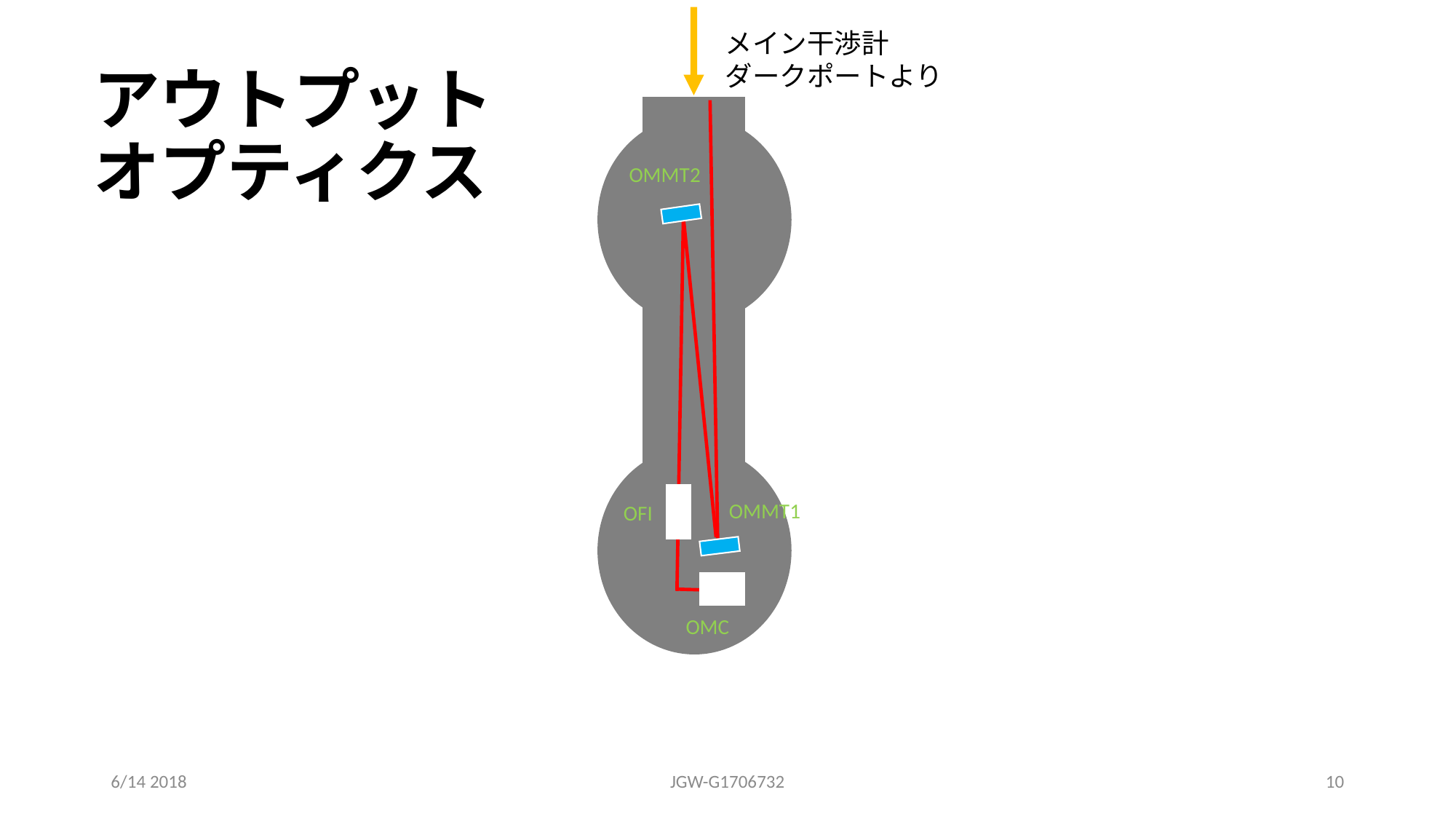

メイン干渉計
ダークポートより
# アウトプット オプティクス

OMMT2

OMMT1
OFI

OMC
6/14 2018
JGW-G1706732
10